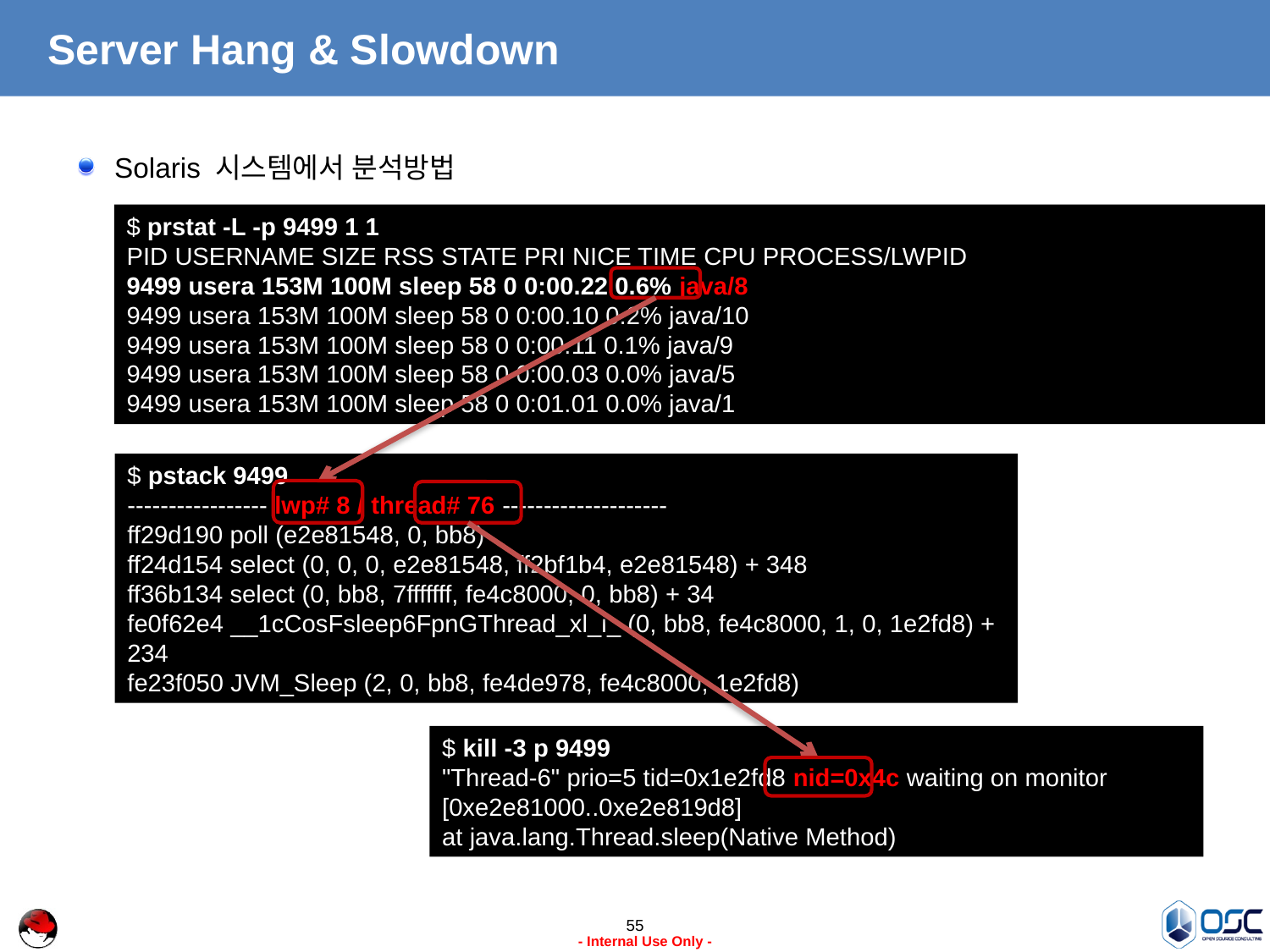

# Server Hang & Slowdown
Solaris 시스템에서 분석방법
$ prstat -L -p 9499 1 1
PID USERNAME SIZE RSS STATE PRI NICE TIME CPU PROCESS/LWPID
9499 usera 153M 100M sleep 58 0 0:00.22 0.6% java/8
9499 usera 153M 100M sleep 58 0 0:00.10 0.2% java/10
9499 usera 153M 100M sleep 58 0 0:00.11 0.1% java/9
9499 usera 153M 100M sleep 58 0 0:00.03 0.0% java/5
9499 usera 153M 100M sleep 58 0 0:01.01 0.0% java/1

$ pstack 9499
----------------- lwp# 8 / thread# 76 --------------------
ff29d190 poll (e2e81548, 0, bb8)
ff24d154 select (0, 0, 0, e2e81548, ff2bf1b4, e2e81548) + 348
ff36b134 select (0, bb8, 7fffffff, fe4c8000, 0, bb8) + 34
fe0f62e4 __1cCosFsleep6FpnGThread_xl_i_ (0, bb8, fe4c8000, 1, 0, 1e2fd8) + 234
fe23f050 JVM_Sleep (2, 0, bb8, fe4de978, fe4c8000, 1e2fd8)

$ kill -3 p 9499
"Thread-6" prio=5 tid=0x1e2fd8 nid=0x4c waiting on monitor [0xe2e81000..0xe2e819d8]
at java.lang.Thread.sleep(Native Method)